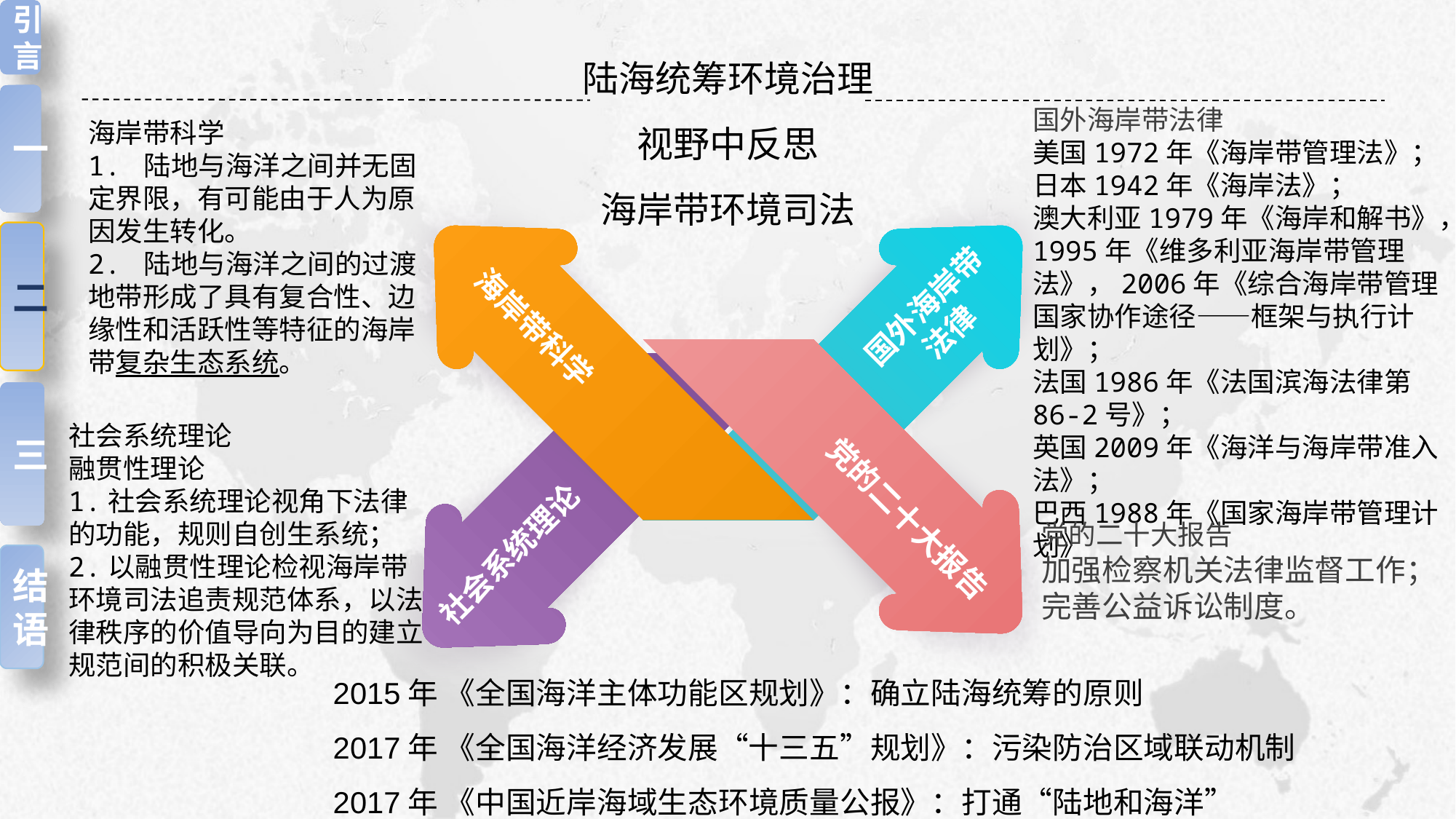

引言
陆海统筹环境治理视野中反思
海岸带环境司法
一
国外海岸带法律
美国1972年《海岸带管理法》；
日本1942年《海岸法》；
澳大利亚1979年《海岸和解书》，1995年《维多利亚海岸带管理法》，2006年《综合海岸带管理国家协作途径——框架与执行计划》；
法国1986年《法国滨海法律第86-2号》；
英国2009年《海洋与海岸带准入法》；
巴西1988年《国家海岸带管理计划》
海岸带科学
1. 陆地与海洋之间并无固定界限，有可能由于人为原因发生转化。
2. 陆地与海洋之间的过渡地带形成了具有复合性、边缘性和活跃性等特征的海岸带复杂生态系统。

海岸带科学
二

党的二十大报告

国外海岸带法律
三

社会系统理论
社会系统理论
融贯性理论
1.社会系统理论视角下法律的功能，规则自创生系统；
2.以融贯性理论检视海岸带环境司法追责规范体系，以法律秩序的价值导向为目的建立规范间的积极关联。

党的二十大报告
加强检察机关法律监督工作；完善公益诉讼制度。
结语
2015年 《全国海洋主体功能区规划》：确立陆海统筹的原则
2017年 《全国海洋经济发展“十三五”规划》：污染防治区域联动机制
2017年 《中国近岸海域生态环境质量公报》：打通“陆地和海洋”